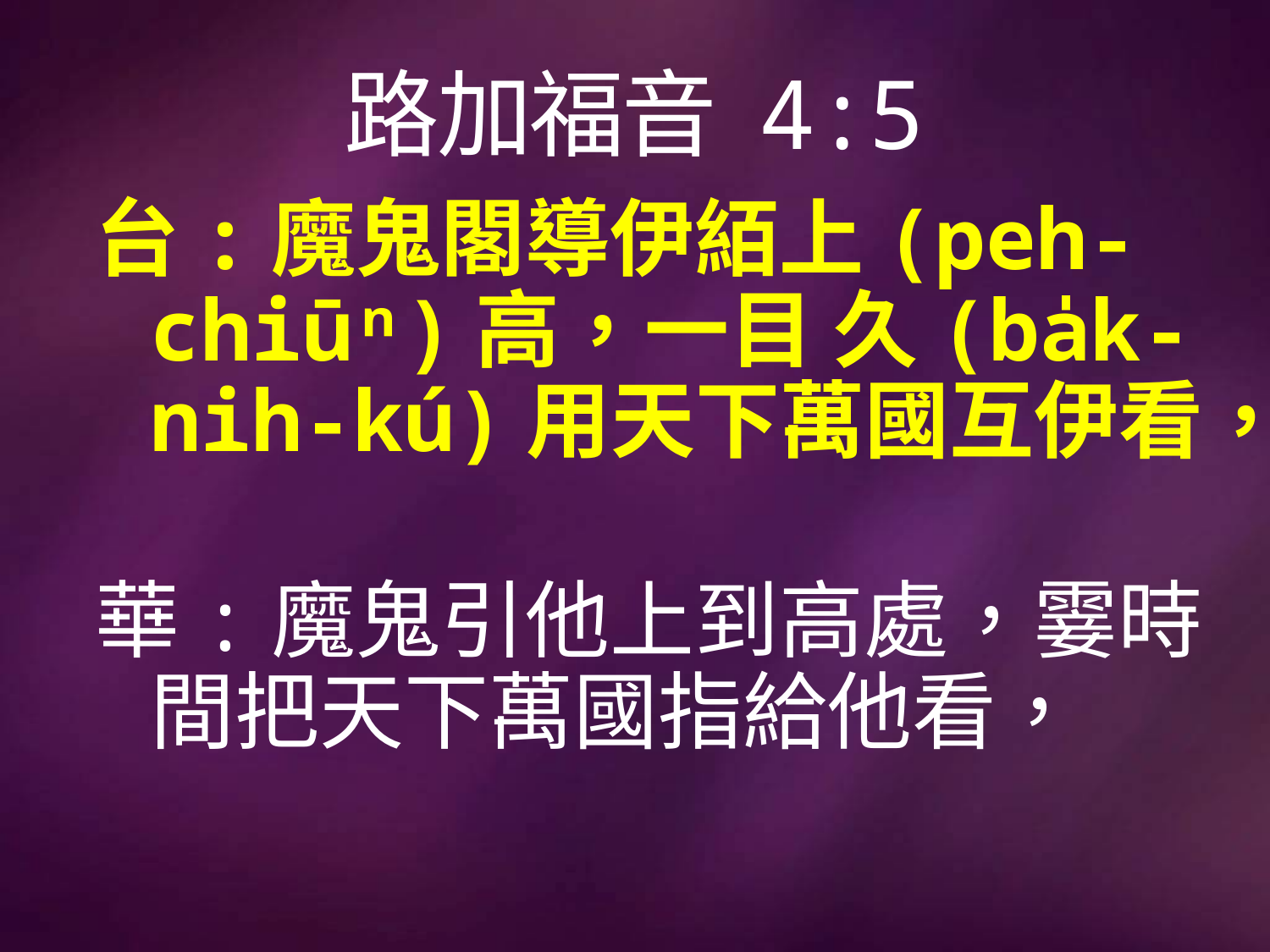

# 路加福音 4:5
台:魔鬼閣導伊絔上(peh-chiūⁿ)高，一目 久(ba̍k- nih-kú)用天下萬國互伊看，
華:魔鬼引他上到高處，霎時間把天下萬國指給他看，